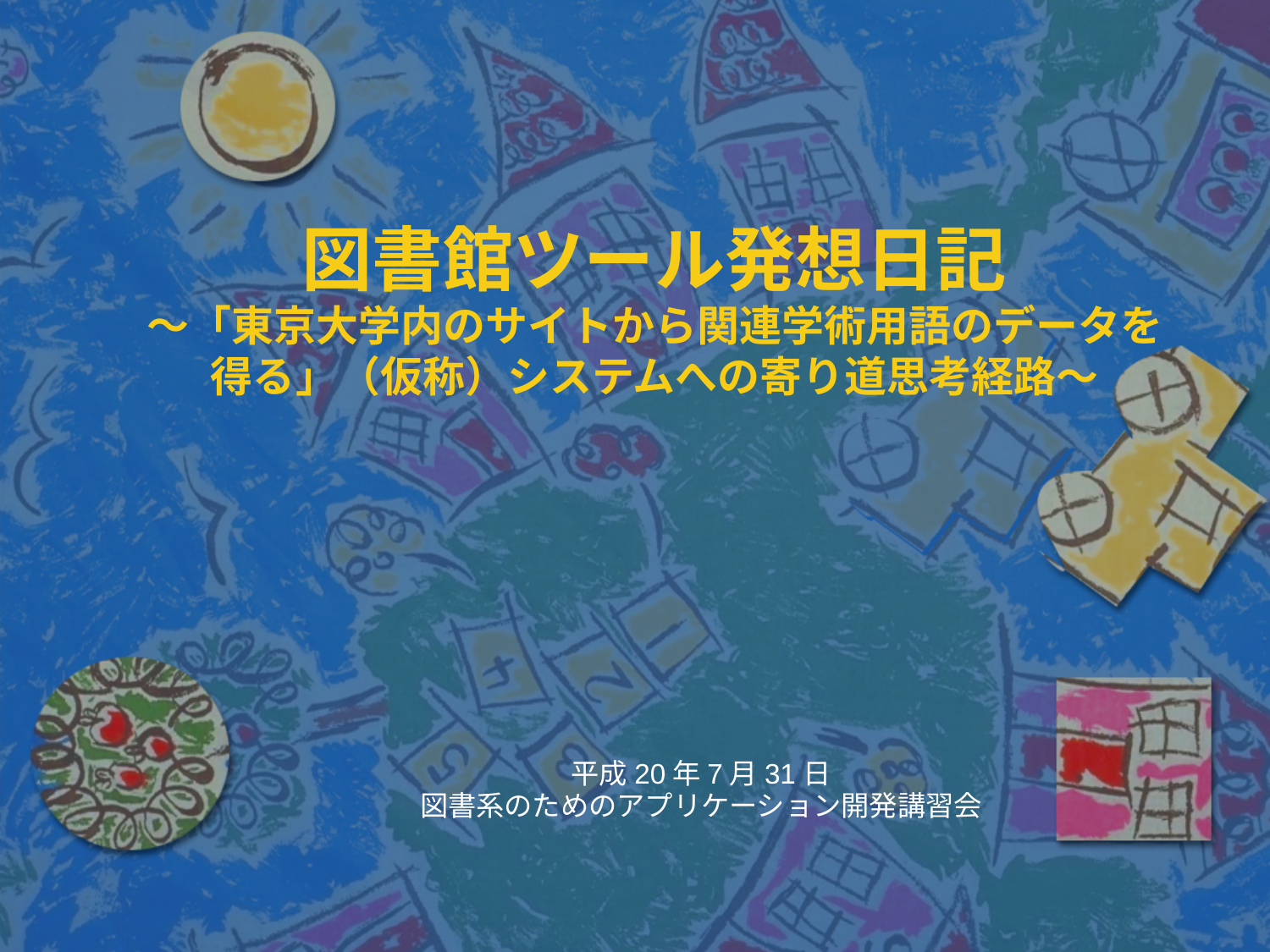

# 図書館ツール発想日記 ～「東京大学内のサイトから関連学術用語のデータを得る」（仮称）システムへの寄り道思考経路～
平成20年7月31日
図書系のためのアプリケーション開発講習会